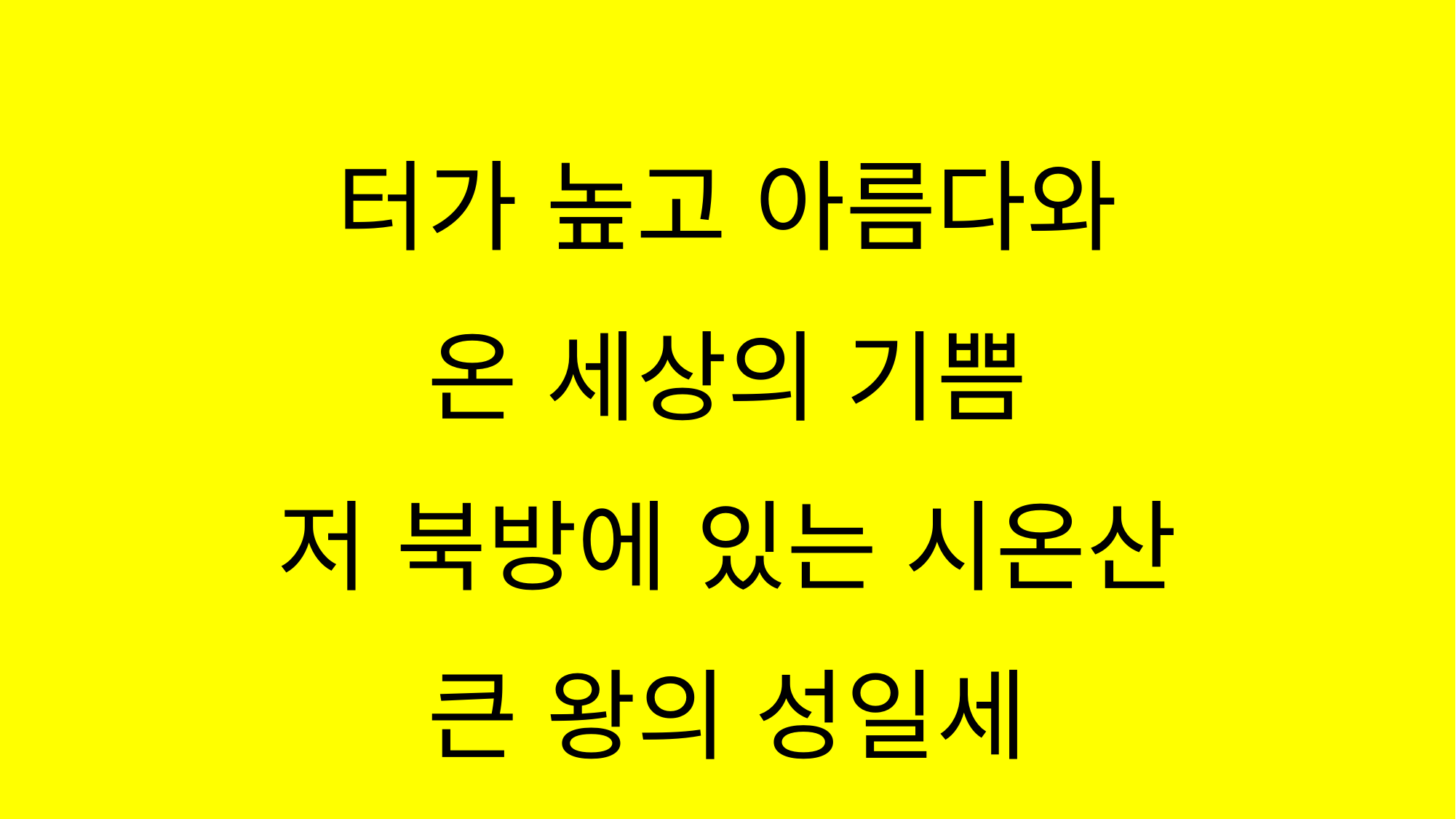

#
터가 높고 아름다와

온 세상의 기쁨

저 북방에 있는 시온산

큰 왕의 성일세